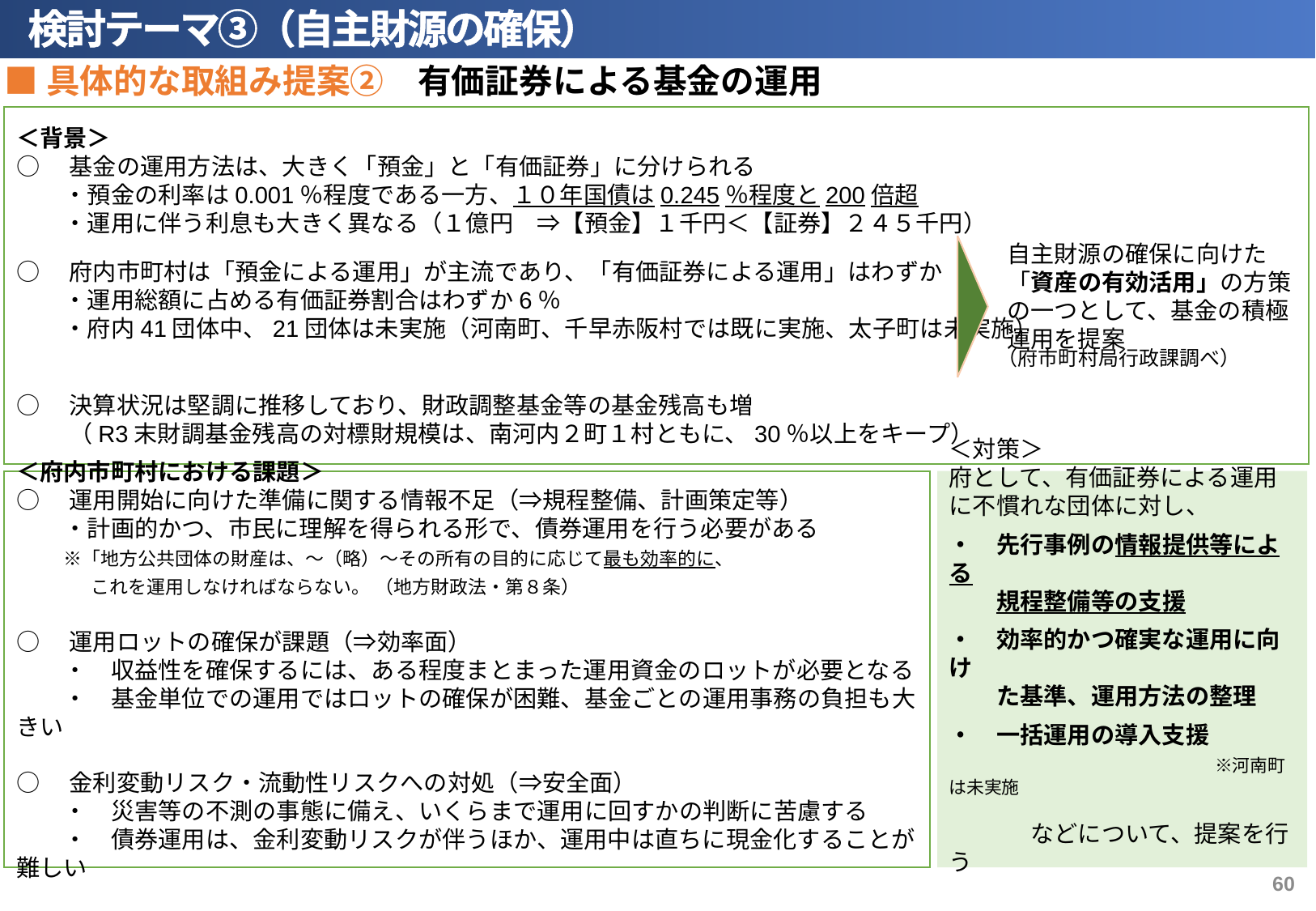

検討テーマ③（自主財源の確保）
■具体的な取組み提案②　有価証券による基金の運用
＜背景＞
○　基金の運用方法は、大きく「預金」と「有価証券」に分けられる
　　・預金の利率は0.001％程度である一方、１０年国債は0.245％程度と200倍超
　　・運用に伴う利息も大きく異なる（１億円　⇒【預金】１千円＜【証券】２４５千円）
○　府内市町村は「預金による運用」が主流であり、「有価証券による運用」はわずか
　　・運用総額に占める有価証券割合はわずか6％
　　・府内41団体中、21団体は未実施（河南町、千早赤阪村では既に実施、太子町は未実施）
　　　　　　　　　　　　　　　　　　　　　　　　　　　　　　　　　　　　　　           　（府市町村局行政課調べ）
○　決算状況は堅調に推移しており、財政調整基金等の基金残高も増
　　 （R3末財調基金残高の対標財規模は、南河内２町１村ともに、30％以上をキープ）
自主財源の確保に向けた
「資産の有効活用」の方策の一つとして、基金の積極運用を提案

＜府内市町村における課題＞
○　運用開始に向けた準備に関する情報不足（⇒規程整備、計画策定等）
　　・計画的かつ、市民に理解を得られる形で、債券運用を行う必要がある
　　※「地方公共団体の財産は、～（略）～その所有の目的に応じて最も効率的に、
　　　　これを運用しなければならない。 （地方財政法・第８条）

○　運用ロットの確保が課題（⇒効率面）
　　・　収益性を確保するには、ある程度まとまった運用資金のロットが必要となる
　　・　基金単位での運用ではロットの確保が困難、基金ごとの運用事務の負担も大きい

○　金利変動リスク・流動性リスクへの対処（⇒安全面）
　　・　災害等の不測の事態に備え、いくらまで運用に回すかの判断に苦慮する
　　・　債券運用は、金利変動リスクが伴うほか、運用中は直ちに現金化することが難しい
＜対策＞
府として、有価証券による運用に不慣れな団体に対し、
・　先行事例の情報提供等による
　　規程整備等の支援
・　効率的かつ確実な運用に向け
　　た基準、運用方法の整理
・　一括運用の導入支援
　　　　　　　　　　　 ※河南町は未実施

　　　  などについて、提案を行う

60